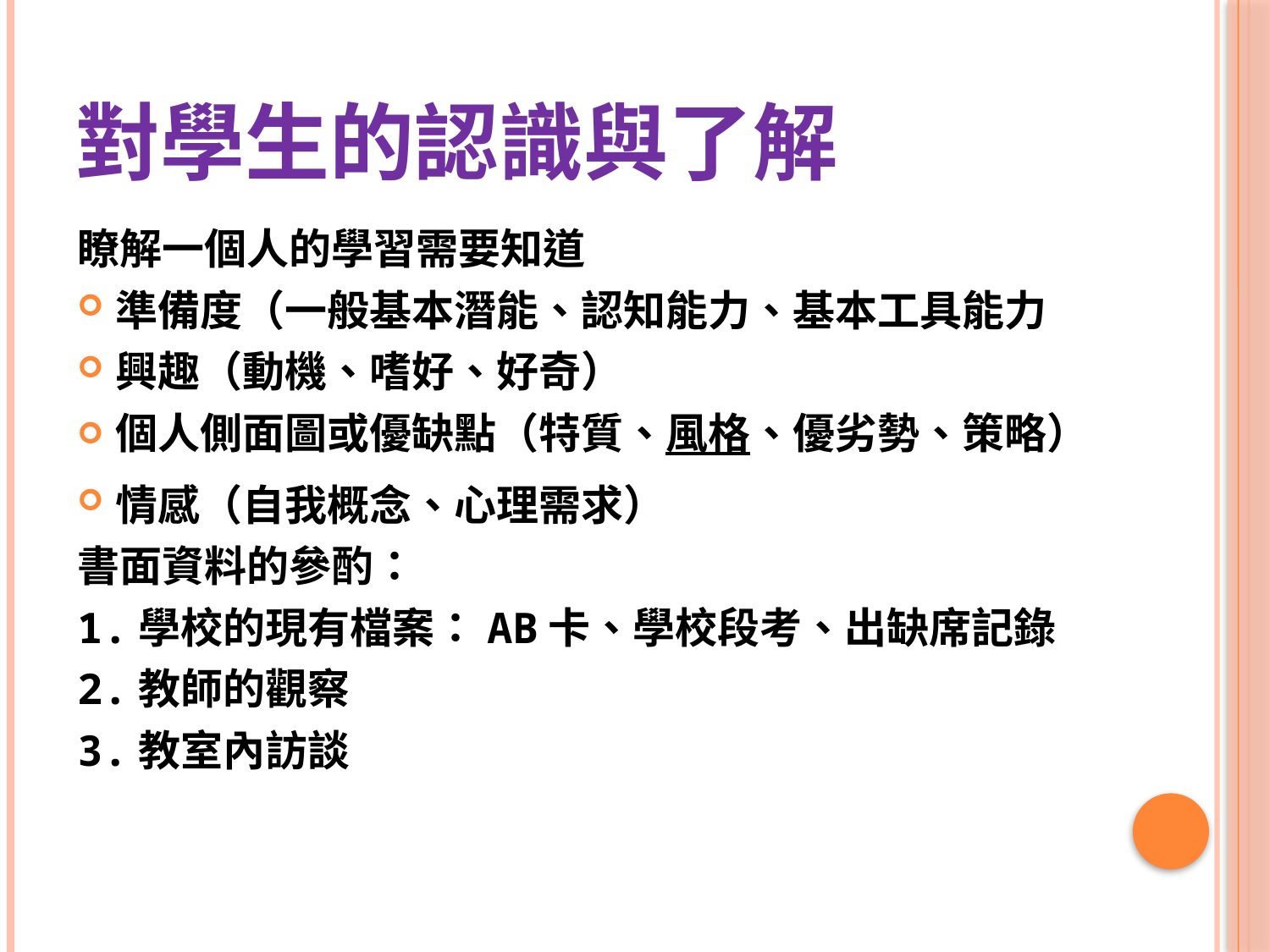

# 對學生的認識與了解
瞭解一個人的學習需要知道
準備度（一般基本潛能、認知能力、基本工具能力
興趣（動機、嗜好、好奇）
個人側面圖或優缺點（特質、風格、優劣勢、策略）
情感（自我概念、心理需求）
書面資料的參酌：
1.學校的現有檔案：AB卡、學校段考、出缺席記錄
2.教師的觀察
3.教室內訪談